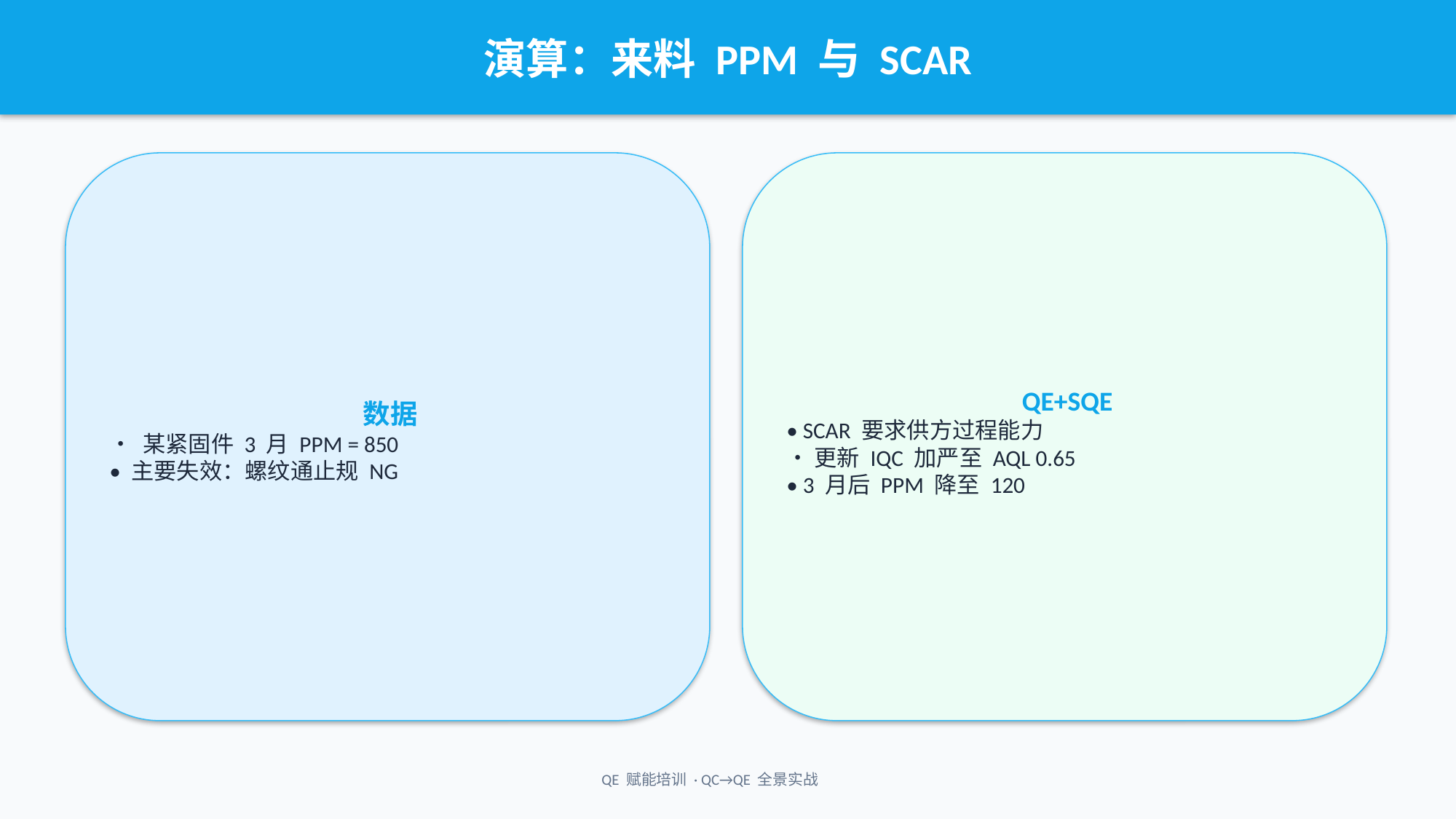

演算：来料 PPM 与 SCAR
数据
• 某紧固件 3 月 PPM = 850
• 主要失效：螺纹通止规 NG
QE+SQE
• SCAR 要求供方过程能力
• 更新 IQC 加严至 AQL 0.65
• 3 月后 PPM 降至 120
QE 赋能培训 · QC→QE 全景实战